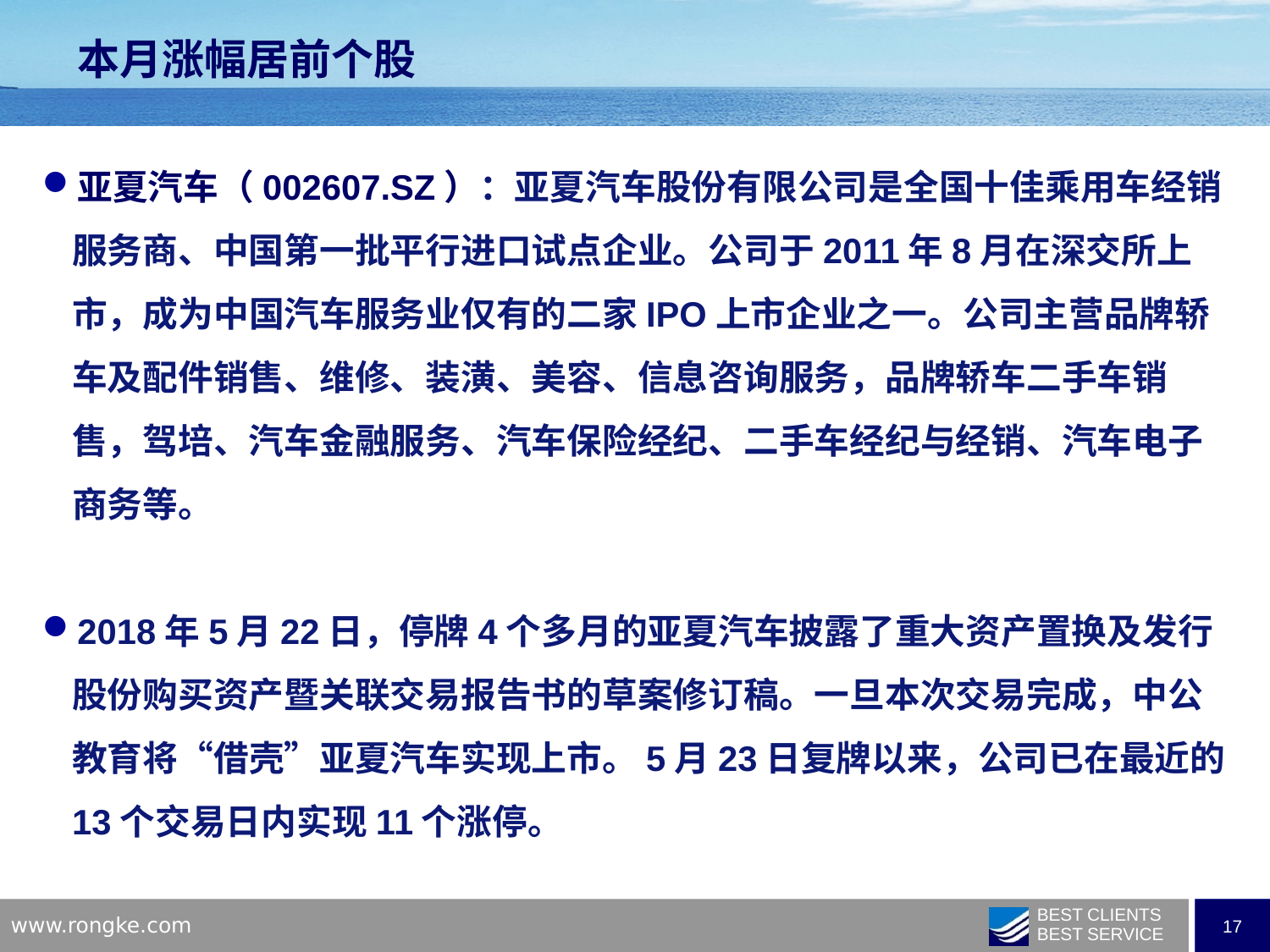

本月涨幅居前个股

亚夏汽车（002607.SZ）：亚夏汽车股份有限公司是全国十佳乘用车经销服务商、中国第一批平行进口试点企业。公司于2011年8月在深交所上市，成为中国汽车服务业仅有的二家IPO上市企业之一。公司主营品牌轿车及配件销售、维修、装潢、美容、信息咨询服务，品牌轿车二手车销售，驾培、汽车金融服务、汽车保险经纪、二手车经纪与经销、汽车电子商务等。

2018年5月22日，停牌4个多月的亚夏汽车披露了重大资产置换及发行股份购买资产暨关联交易报告书的草案修订稿。一旦本次交易完成，中公教育将“借壳”亚夏汽车实现上市。5月23日复牌以来，公司已在最近的13个交易日内实现11个涨停。